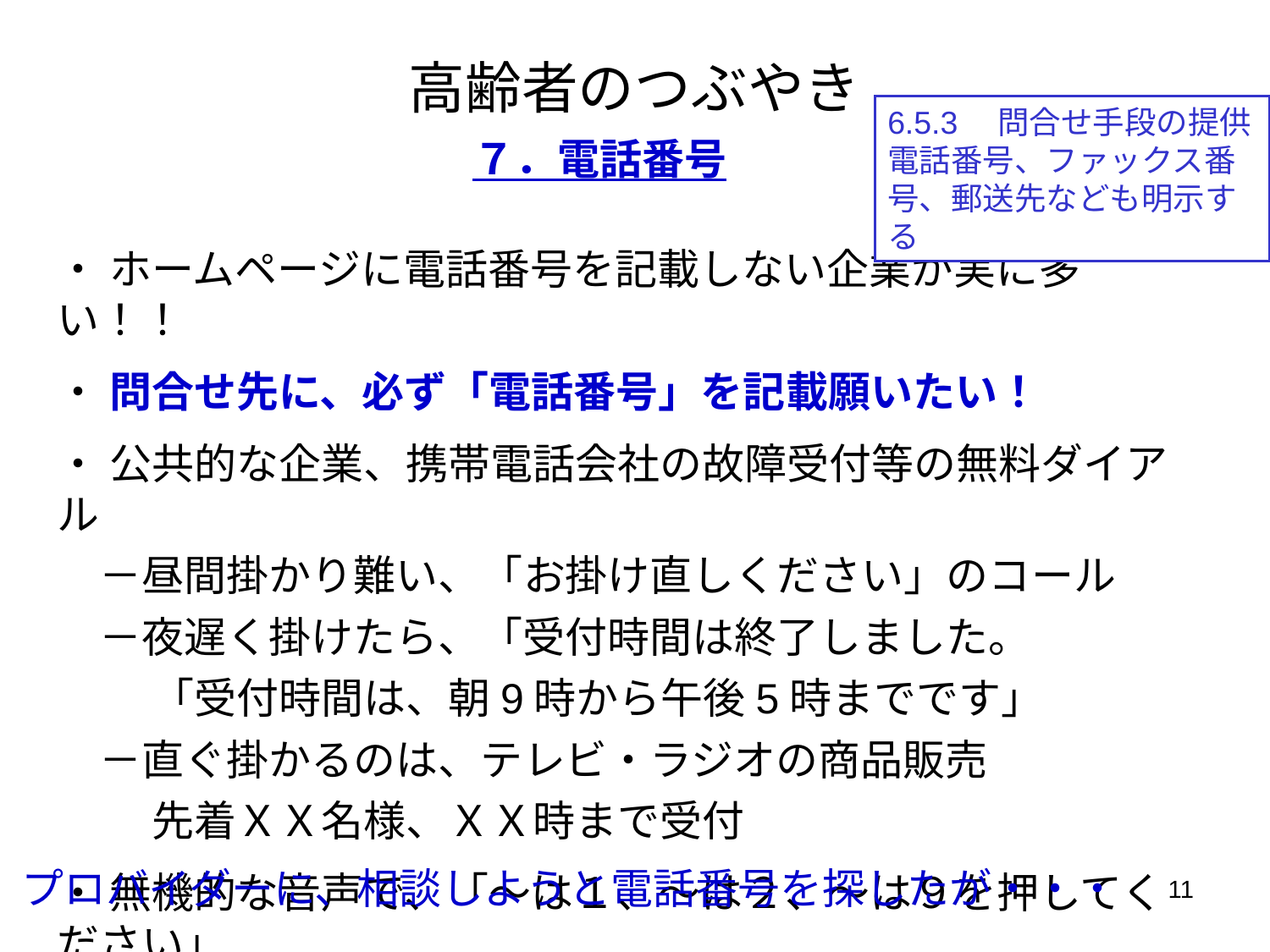

# 高齢者のつぶやき
6.5.3　問合せ手段の提供
電話番号、ファックス番号、郵送先なども明示する
７．電話番号
・ ホームページに電話番号を記載しない企業が実に多い！！
・ 問合せ先に、必ず「電話番号」を記載願いたい！
・ 公共的な企業、携帯電話会社の故障受付等の無料ダイアル
　－昼間掛かり難い、「お掛け直しください」のコール
　－夜遅く掛けたら、「受付時間は終了しました。
　　 「受付時間は、朝9時から午後5時までです」
　－直ぐ掛かるのは、テレビ・ラジオの商品販売
　　 先着ＸＸ名様、ＸＸ時まで受付
・ 無機的な音声で、「～は１、～は２、～は９を押してください」
・ プロバイダーに、相談しようと電話番号を探したが・・・
11